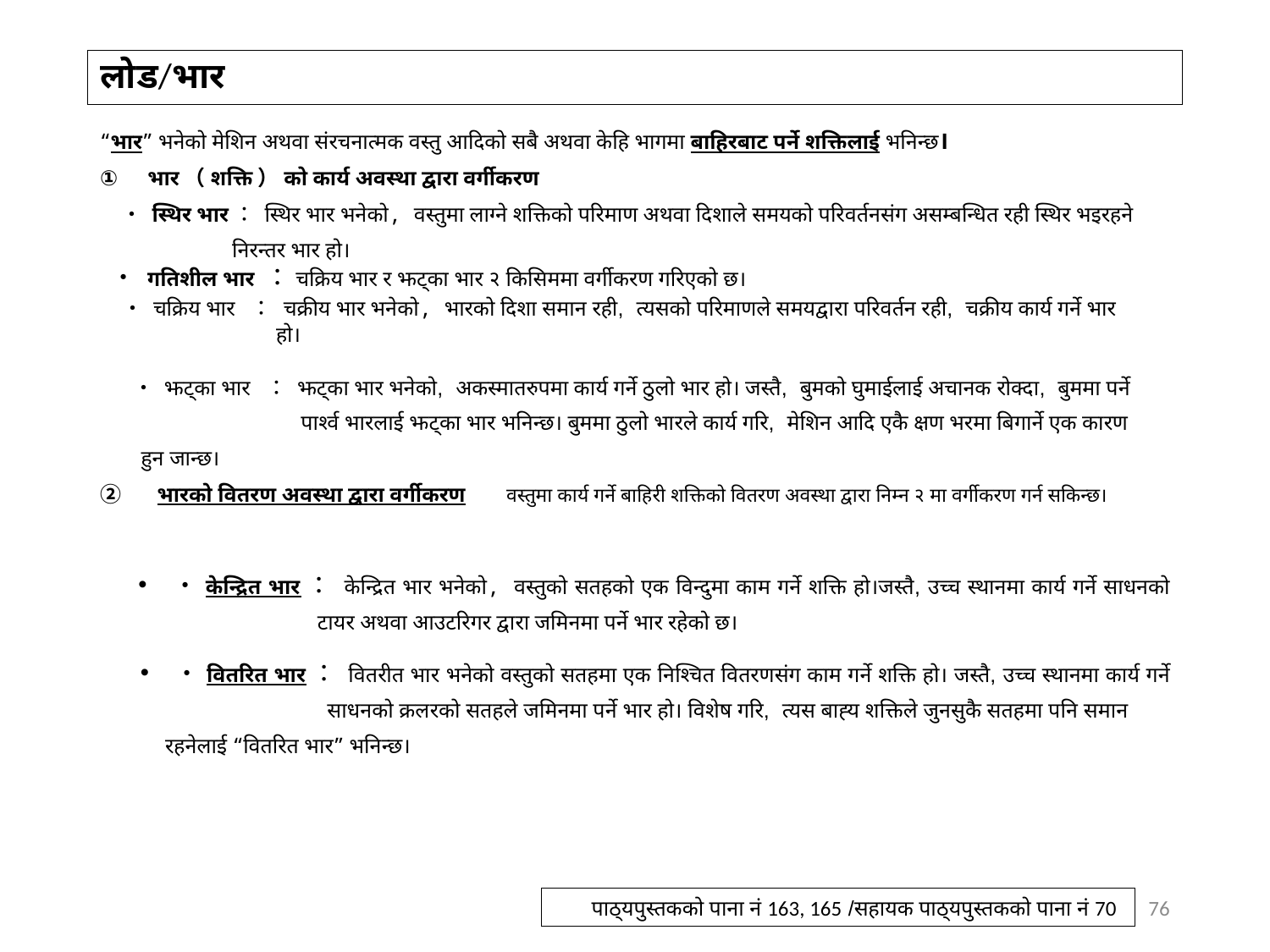

# लोड/भार
“भार” भनेको मेशिन अथवा संरचनात्मक वस्तु आदिको सबै अथवा केहि भागमा बाहिरबाट पर्ने शक्तिलाई भनिन्छ।
भार（शक्ति）को कार्य अवस्था द्वारा वर्गीकरण
　・ स्थिर भार： स्थिर भार भनेको, वस्तुमा लाग्ने शक्तिको परिमाण अथवा दिशाले समयको परिवर्तनसंग असम्बन्धित रही स्थिर भइरहने
                        निरन्तर भार हो।
 ・ गतिशील भार ：चक्रिय भार र झट्का भार २ किसिममा वर्गीकरण गरिएको छ।
   ・ चक्रिय भार  ： चक्रीय भार भनेको, भारको दिशा समान रही, त्यसको परिमाणले समयद्वारा परिवर्तन रही, चक्रीय कार्य गर्ने भार
                                हो।
  ・ झट्का भार  ： झट्का भार भनेको, अकस्मातरुपमा कार्य गर्ने ठुलो भार हो। जस्तै, बुमको घुमाईलाई अचानक रोक्दा, बुममा पर्ने         	          पार्श्व भारलाई झट्का भार भनिन्छ। बुममा ठुलो भारले कार्य गरि, मेशिन आदि एकै क्षण भरमा बिगार्ने एक कारण 	           हुन जान्छ।
②　 भारको वितरण अवस्था द्वारा वर्गीकरण 　 वस्तुमा कार्य गर्ने बाहिरी शक्तिको वितरण अवस्था द्वारा निम्न २ मा वर्गीकरण गर्न सकिन्छ।

　・केन्द्रित भार： केन्द्रित भार भनेको, वस्तुको सतहको एक विन्दुमा काम गर्ने शक्ति हो।जस्तै, उच्च स्थानमा कार्य गर्ने साधनको 	             टायर अथवा आउटरिगर द्वारा जमिनमा पर्ने भार रहेको छ।
　・वितरित भार： वितरीत भार भनेको वस्तुको सतहमा एक निश्चित वितरणसंग काम गर्ने शक्ति हो। जस्तै, उच्च स्थानमा कार्य गर्ने 	              साधनको क्रलरको सतहले जमिनमा पर्ने भार हो। विशेष गरि, त्यस बाह्य शक्तिले जुनसुकै सतहमा पनि समान 	              रहनेलाई “वितरित भार” भनिन्छ।

76
पाठ्यपुस्तकको पाना नं 163, 165 /सहायक पाठ्यपुस्तकको पाना नं 70